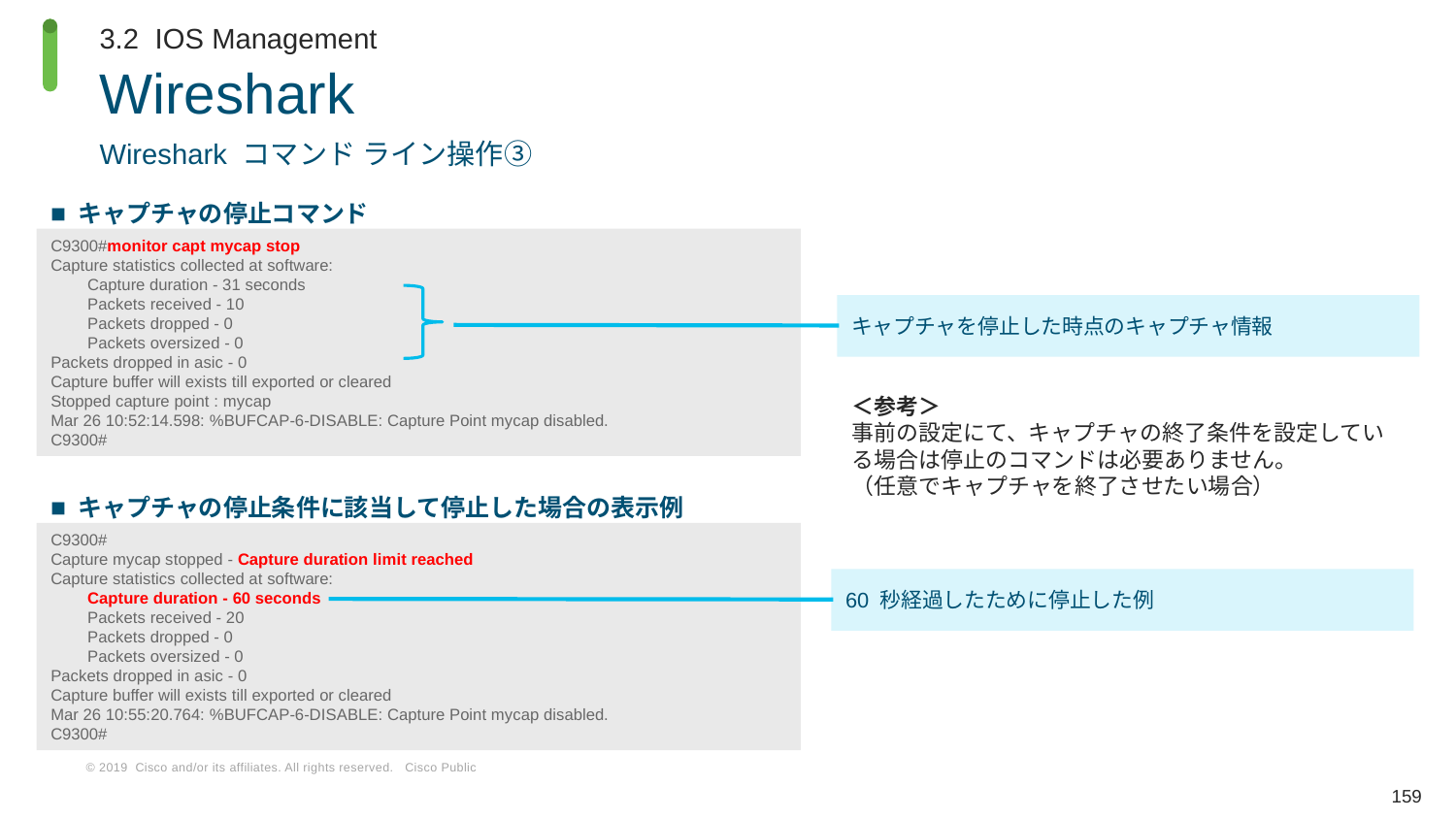

3.2  IOS Management
# Wireshark
Wireshark コマンド ライン操作③
キャプチャの停止コマンド
C9300#monitor capt mycap stop
Capture statistics collected at software:
        Capture duration - 31 seconds
        Packets received - 10
        Packets dropped - 0
        Packets oversized - 0
Packets dropped in asic - 0
Capture buffer will exists till exported or cleared
Stopped capture point : mycap
Mar 26 10:52:14.598: %BUFCAP-6-DISABLE: Capture Point mycap disabled.
C9300#

キャプチャを停止した時点のキャプチャ情報
＜参考＞
事前の設定にて、キャプチャの終了条件を設定している場合は停止のコマンドは必要ありません。
（任意でキャプチャを終了させたい場合）
キャプチャの停止条件に該当して停止した場合の表示例
C9300#
Capture mycap stopped - Capture duration limit reached
Capture statistics collected at software:
        Capture duration - 60 seconds
        Packets received - 20
        Packets dropped - 0
        Packets oversized - 0
Packets dropped in asic - 0
Capture buffer will exists till exported or cleared
Mar 26 10:55:20.764: %BUFCAP-6-DISABLE: Capture Point mycap disabled.
C9300#
60 秒経過したために停止した例
159